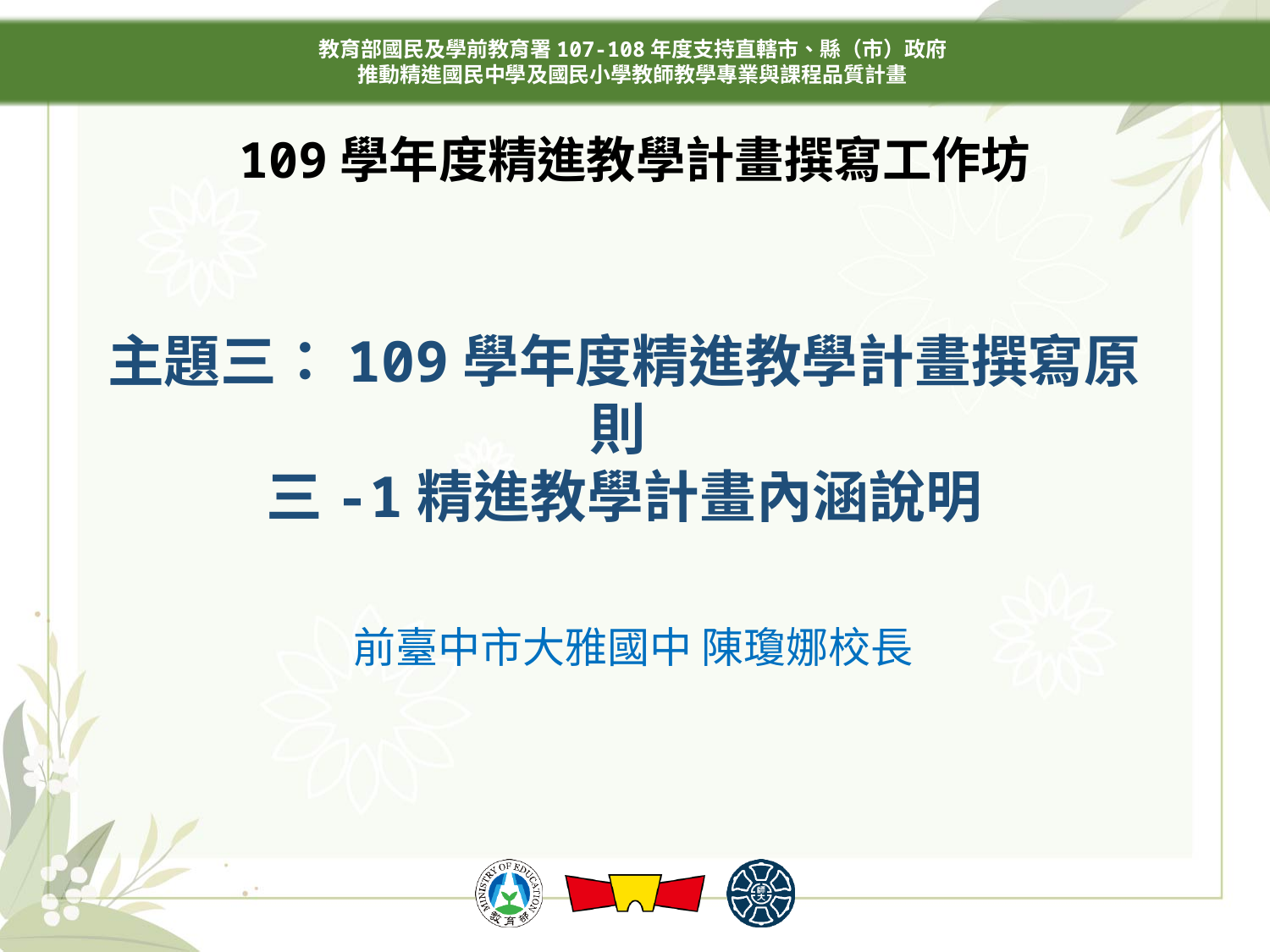

主題三：109學年度精進教學計畫撰寫原則 
三-1精進教學計畫內涵說明
前臺中市大雅國中 陳瓊娜校長